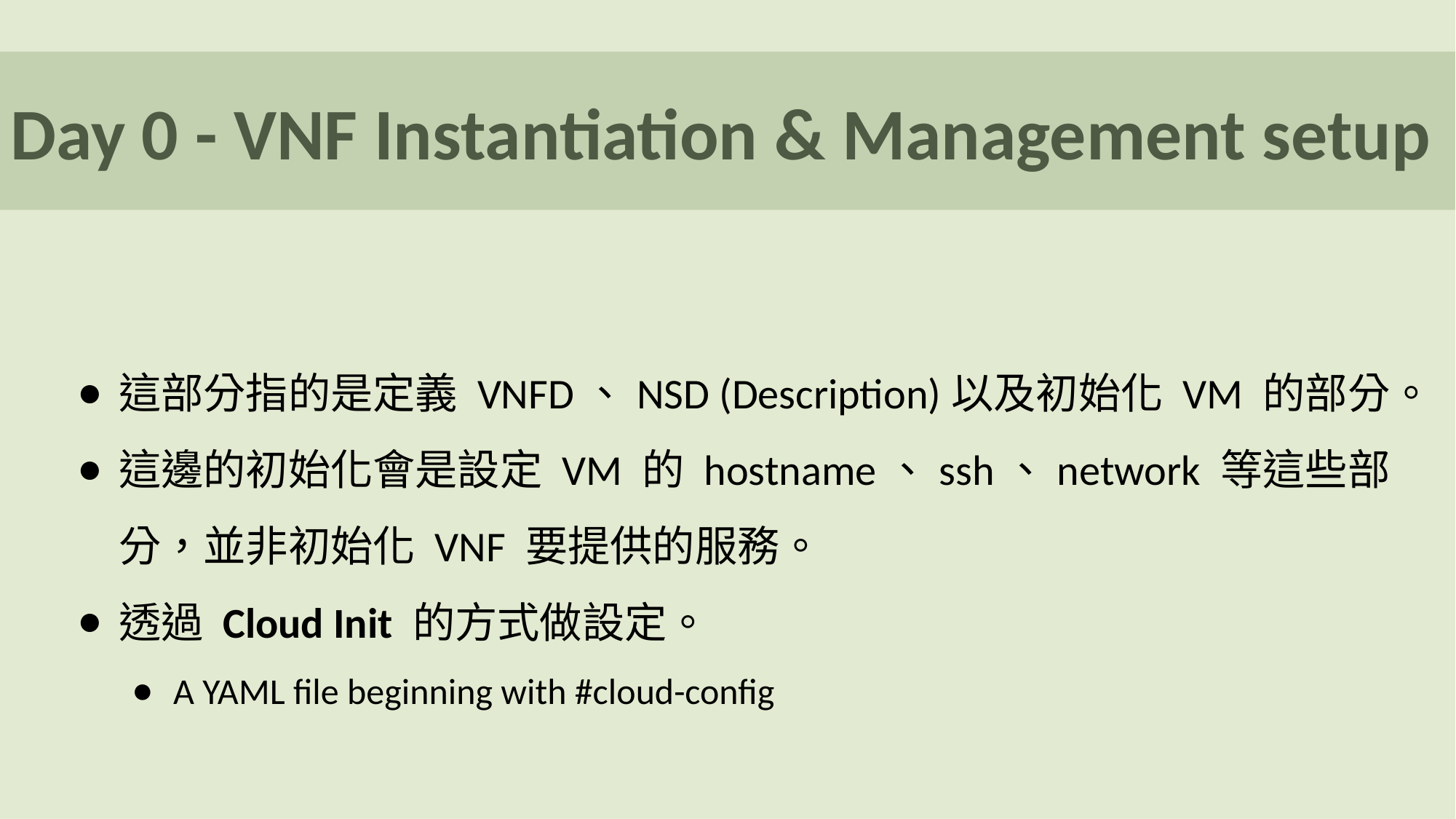

#
Day 0 - VNF Instantiation & Management setup

這部分指的是定義 VNFD、NSD (Description)以及初始化 VM 的部分。
這邊的初始化會是設定 VM 的 hostname、ssh、network 等這些部分，並非初始化 VNF 要提供的服務。
透過 Cloud Init 的方式做設定。
A YAML file beginning with #cloud-config
7